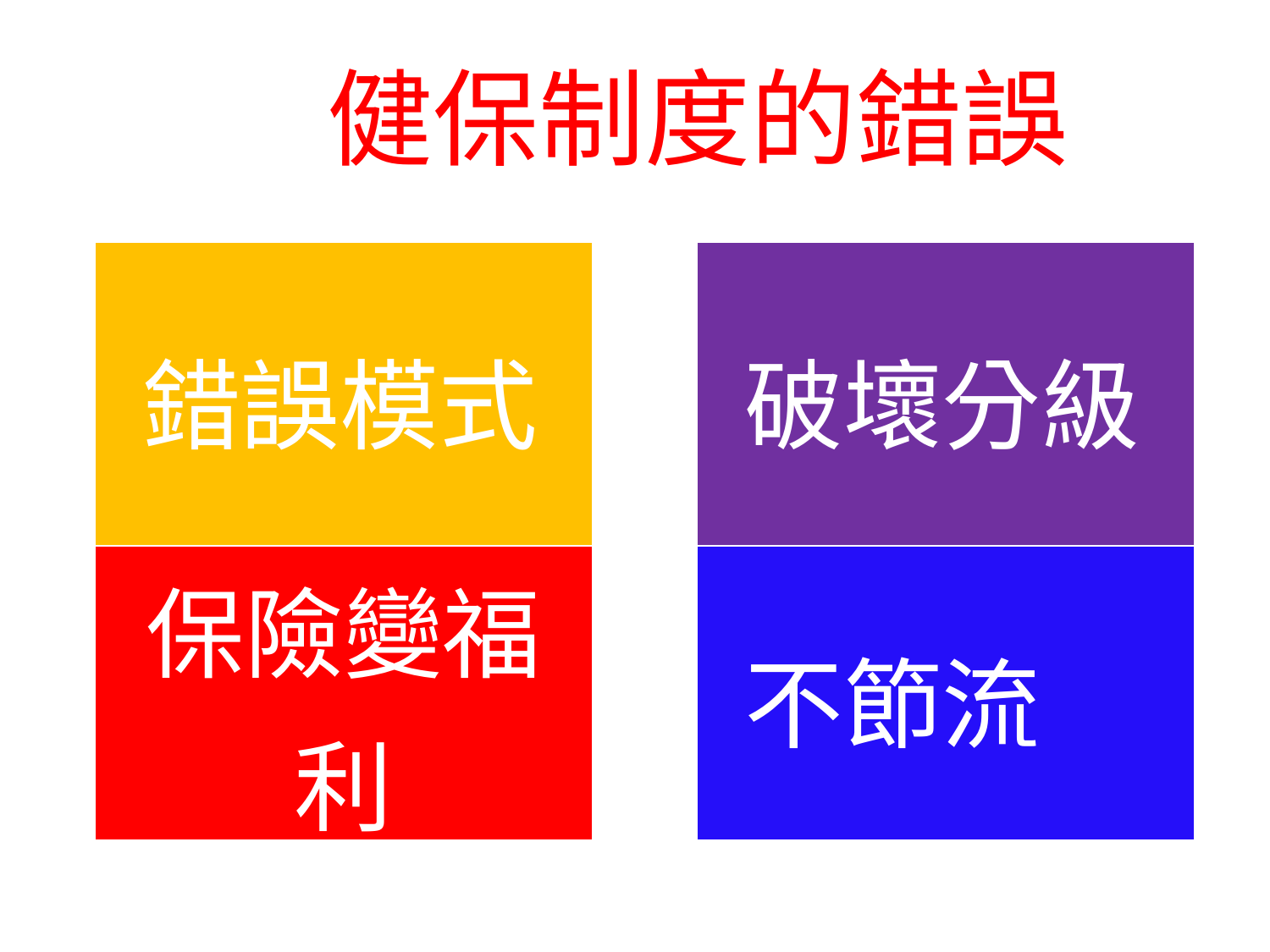

健保制度的錯誤
| 錯誤模式 |  | 破壞分級 |
| --- | --- | --- |
| 保險變福利 |  | 不節流 |